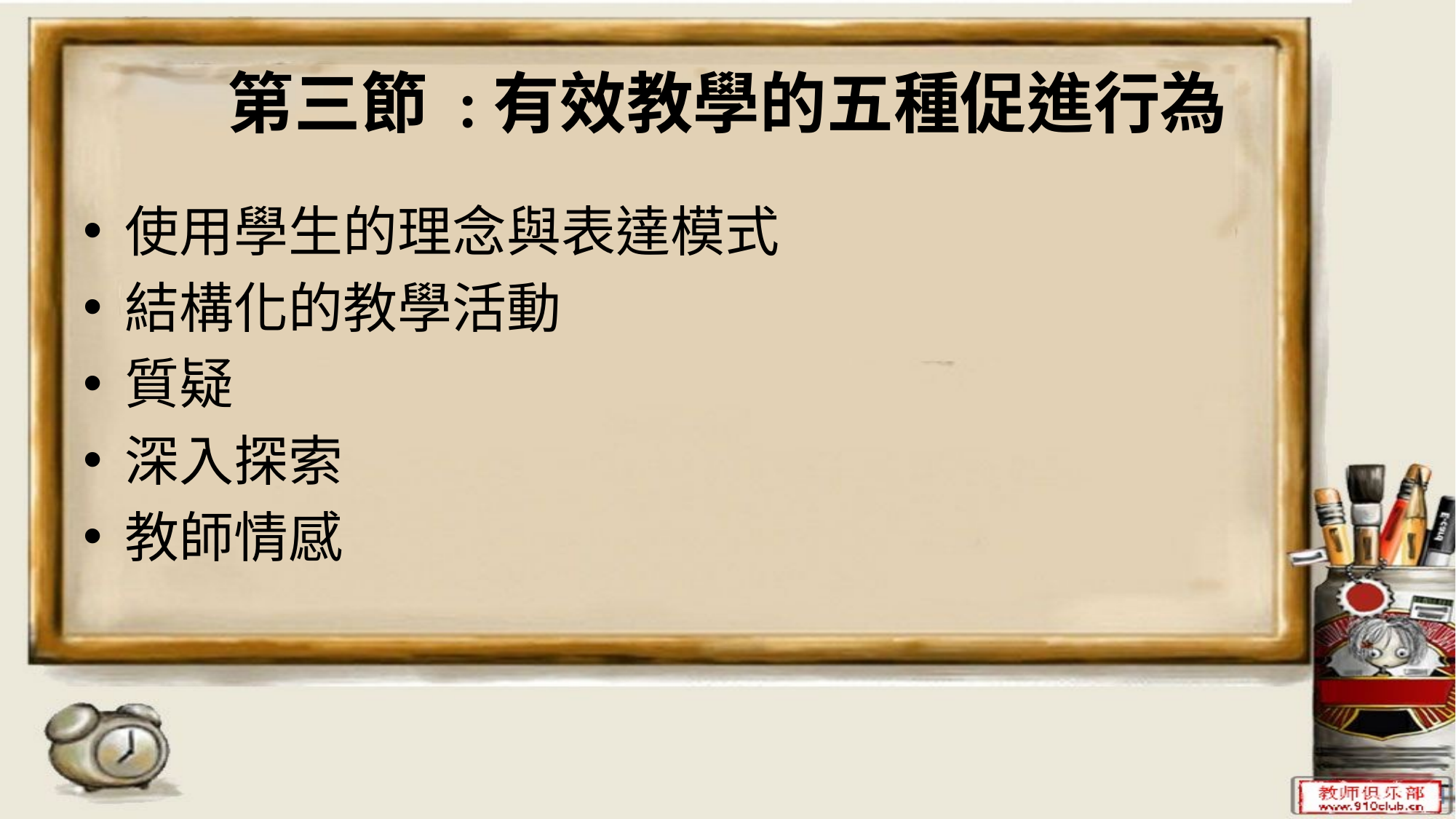

# 第三節 :有效教學的五種促進行為
使用學生的理念與表達模式
結構化的教學活動
質疑
深入探索
教師情感